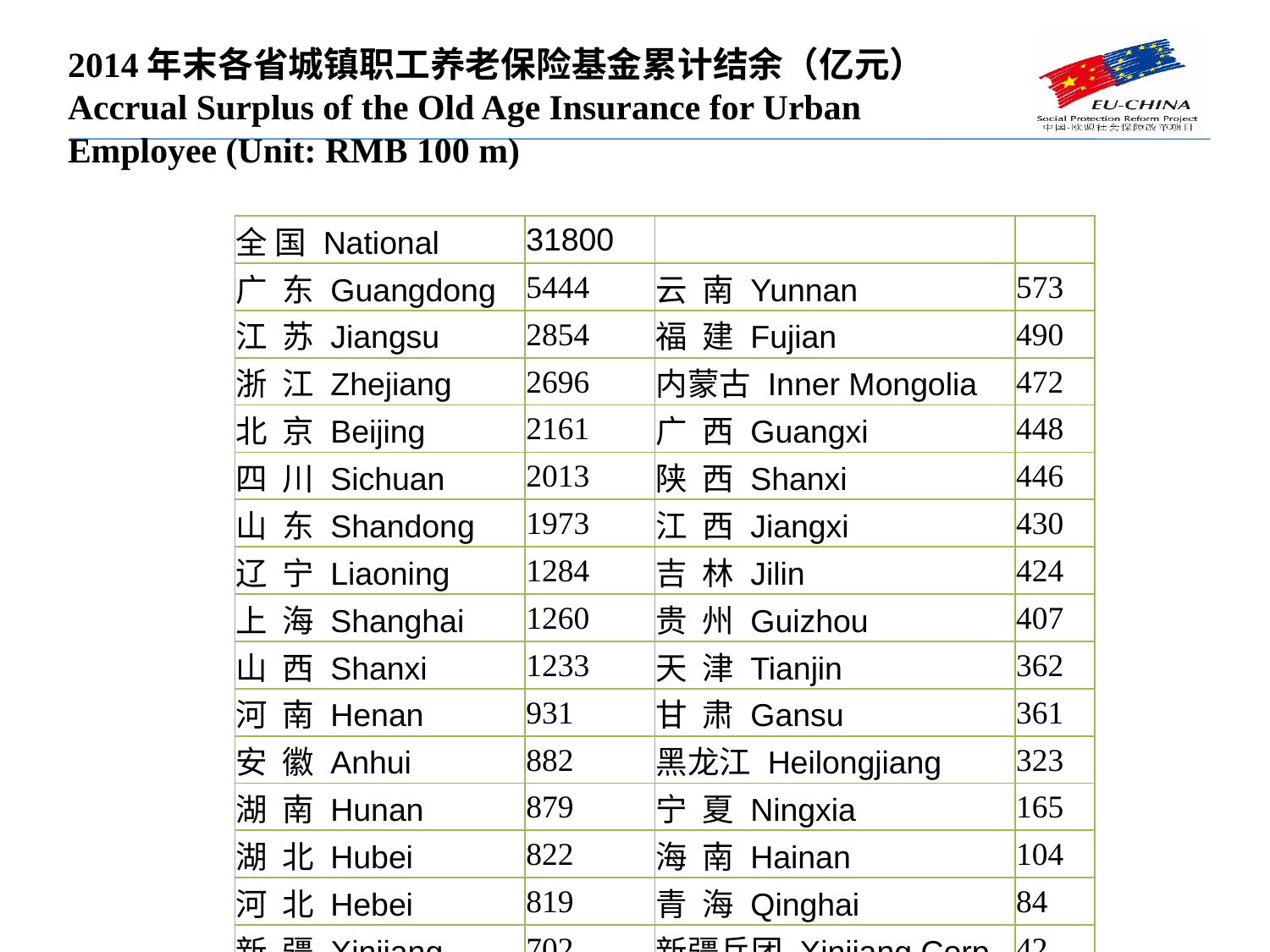

# 2014年末各省城镇职工养老保险基金累计结余（亿元） Accrual Surplus of the Old Age Insurance for Urban Employee (Unit: RMB 100 m)
| 全 国 National | 31800 |  |  |
| --- | --- | --- | --- |
| 广 东 Guangdong | 5444 | 云 南 Yunnan | 573 |
| 江 苏 Jiangsu | 2854 | 福 建 Fujian | 490 |
| 浙 江 Zhejiang | 2696 | 内蒙古 Inner Mongolia | 472 |
| 北 京 Beijing | 2161 | 广 西 Guangxi | 448 |
| 四 川 Sichuan | 2013 | 陕 西 Shanxi | 446 |
| 山 东 Shandong | 1973 | 江 西 Jiangxi | 430 |
| 辽 宁 Liaoning | 1284 | 吉 林 Jilin | 424 |
| 上 海 Shanghai | 1260 | 贵 州 Guizhou | 407 |
| 山 西 Shanxi | 1233 | 天 津 Tianjin | 362 |
| 河 南 Henan | 931 | 甘 肃 Gansu | 361 |
| 安 徽 Anhui | 882 | 黑龙江 Heilongjiang | 323 |
| 湖 南 Hunan | 879 | 宁 夏 Ningxia | 165 |
| 湖 北 Hubei | 822 | 海 南 Hainan | 104 |
| 河 北 Hebei | 819 | 青 海 Qinghai | 84 |
| 新 疆 Xinjiang | 702 | 新疆兵团 Xinjiang Corp | 42 |
| 重 庆 Chongqing | 662 | 西 藏 Tibet | 40 |